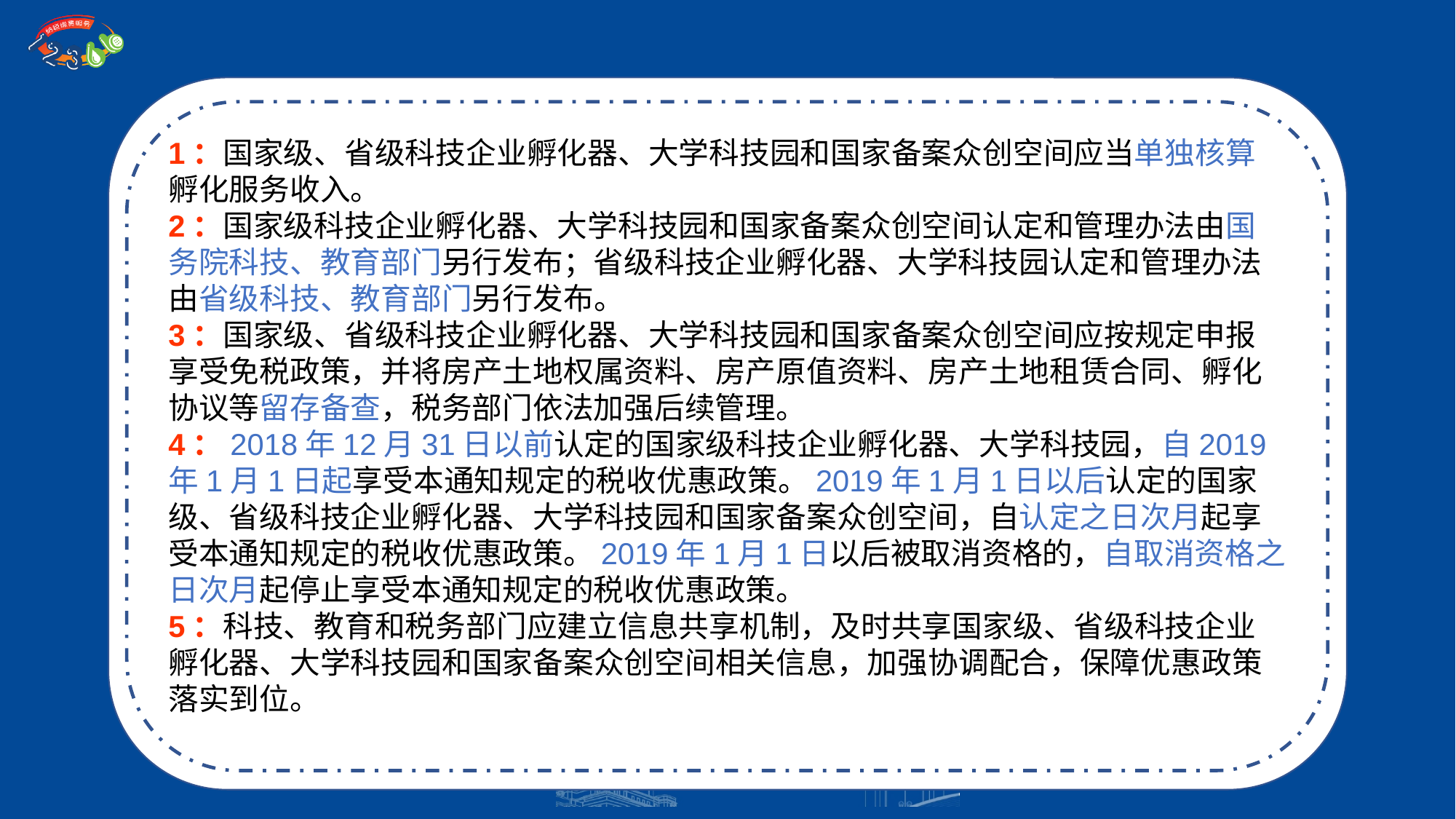

1：国家级、省级科技企业孵化器、大学科技园和国家备案众创空间应当单独核算孵化服务收入。
2：国家级科技企业孵化器、大学科技园和国家备案众创空间认定和管理办法由国务院科技、教育部门另行发布；省级科技企业孵化器、大学科技园认定和管理办法由省级科技、教育部门另行发布。
3：国家级、省级科技企业孵化器、大学科技园和国家备案众创空间应按规定申报享受免税政策，并将房产土地权属资料、房产原值资料、房产土地租赁合同、孵化协议等留存备查，税务部门依法加强后续管理。
4：2018年12月31日以前认定的国家级科技企业孵化器、大学科技园，自2019年1月1日起享受本通知规定的税收优惠政策。2019年1月1日以后认定的国家级、省级科技企业孵化器、大学科技园和国家备案众创空间，自认定之日次月起享受本通知规定的税收优惠政策。2019年1月1日以后被取消资格的，自取消资格之日次月起停止享受本通知规定的税收优惠政策。
5：科技、教育和税务部门应建立信息共享机制，及时共享国家级、省级科技企业孵化器、大学科技园和国家备案众创空间相关信息，加强协调配合，保障优惠政策落实到位。